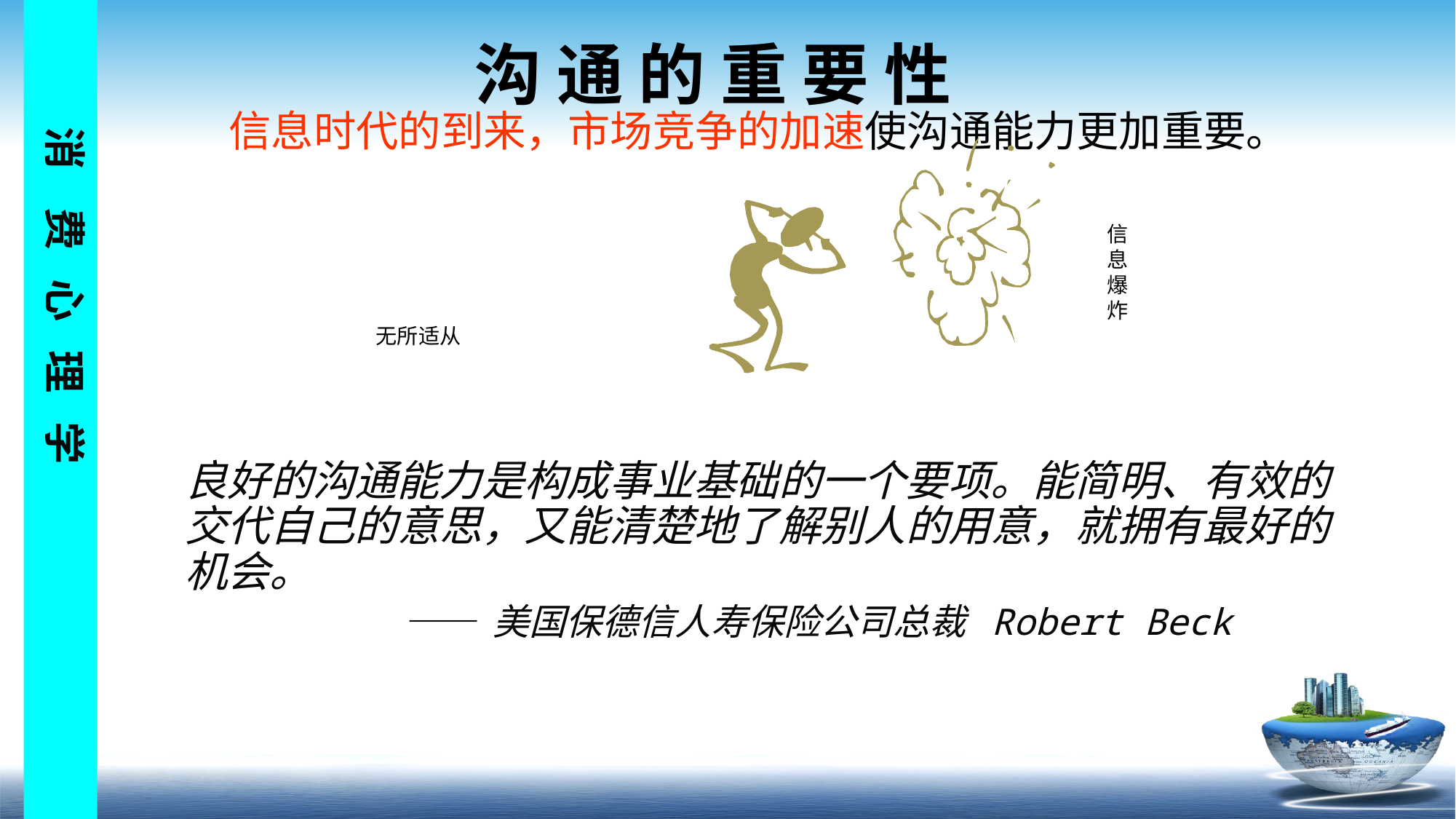

沟 通 的 重 要 性

#
信息时代的到来，市场竞争的加速使沟通能力更加重要。

					    	信
 						息
		  				爆
						炸
                              无所适从

	良好的沟通能力是构成事业基础的一个要项。能简明、有效的交代自己的意思，又能清楚地了解别人的用意，就拥有最好的机会。
			—— 美国保德信人寿保险公司总裁  Robert Beck